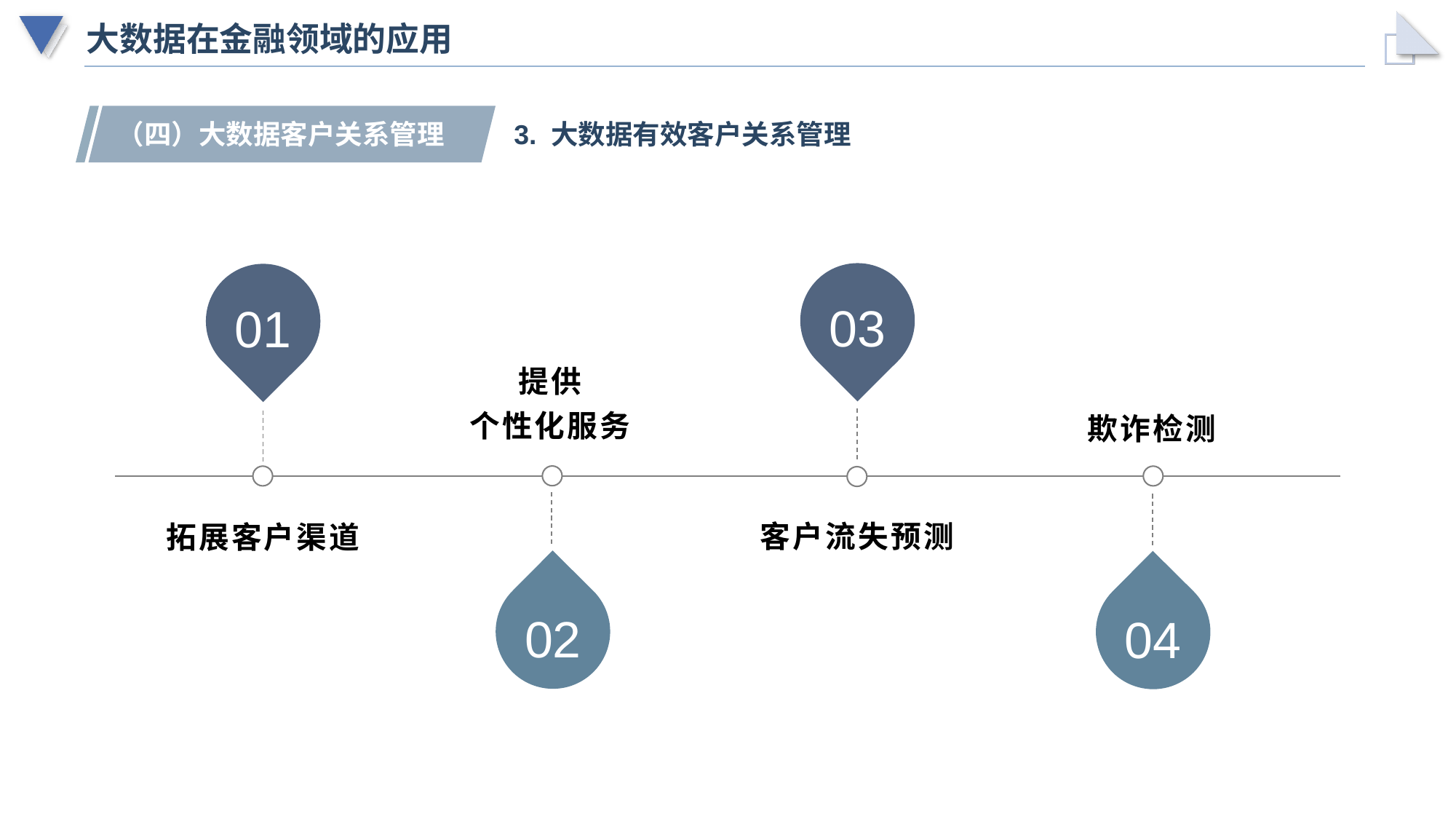

# 大数据在金融领域的应用

（四）大数据客户关系管理
3. 大数据有效客户关系管理

03
01
提供
个性化服务
欺诈检测

客户流失预测
拓展客户渠道

02
04